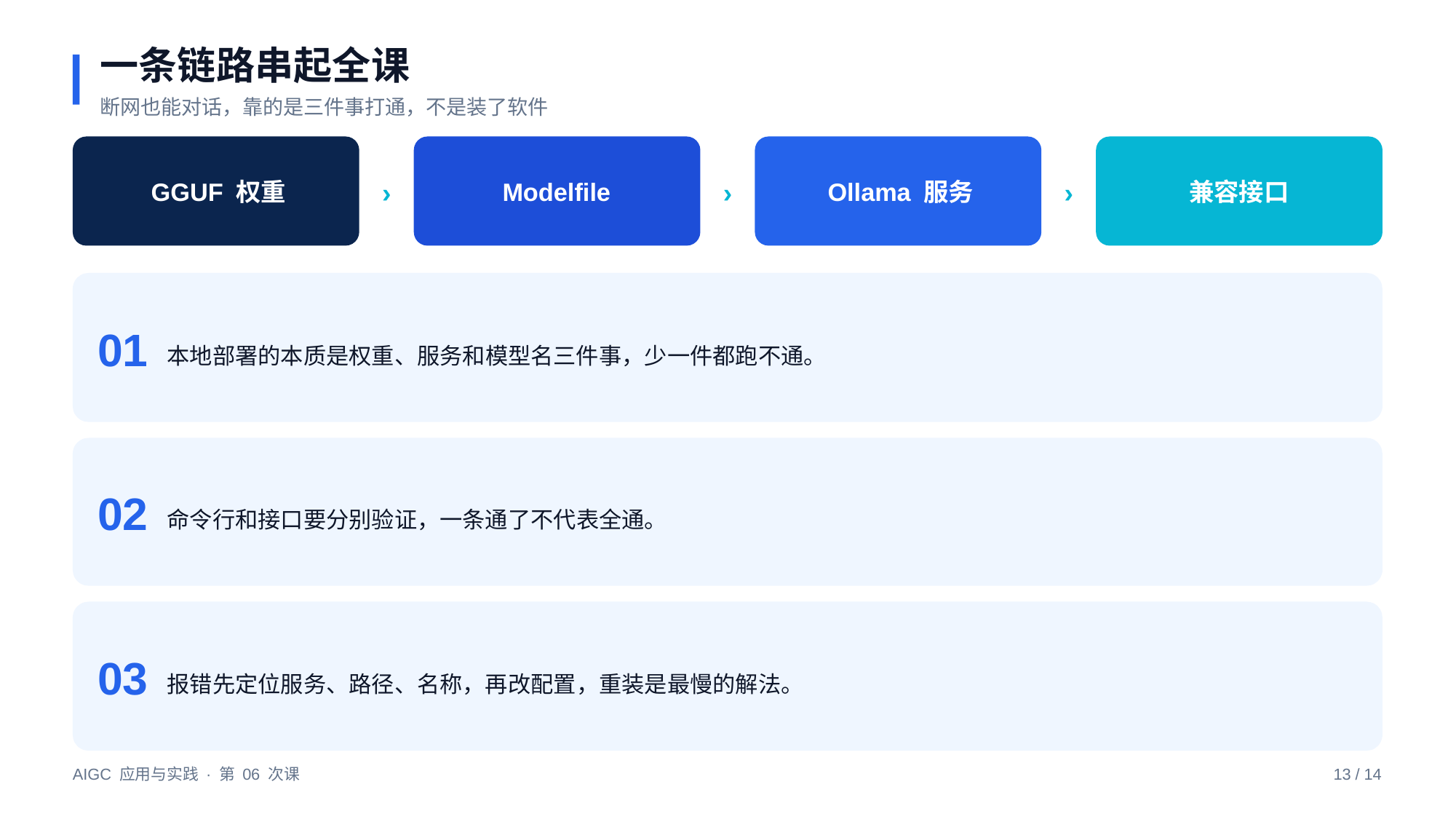

一条链路串起全课

断网也能对话，靠的是三件事打通，不是装了软件

›
›
›
GGUF 权重
Modelfile
Ollama 服务
兼容接口

01
本地部署的本质是权重、服务和模型名三件事，少一件都跑不通。

02
命令行和接口要分别验证，一条通了不代表全通。

03
报错先定位服务、路径、名称，再改配置，重装是最慢的解法。
AIGC 应用与实践 · 第 06 次课
13 / 14